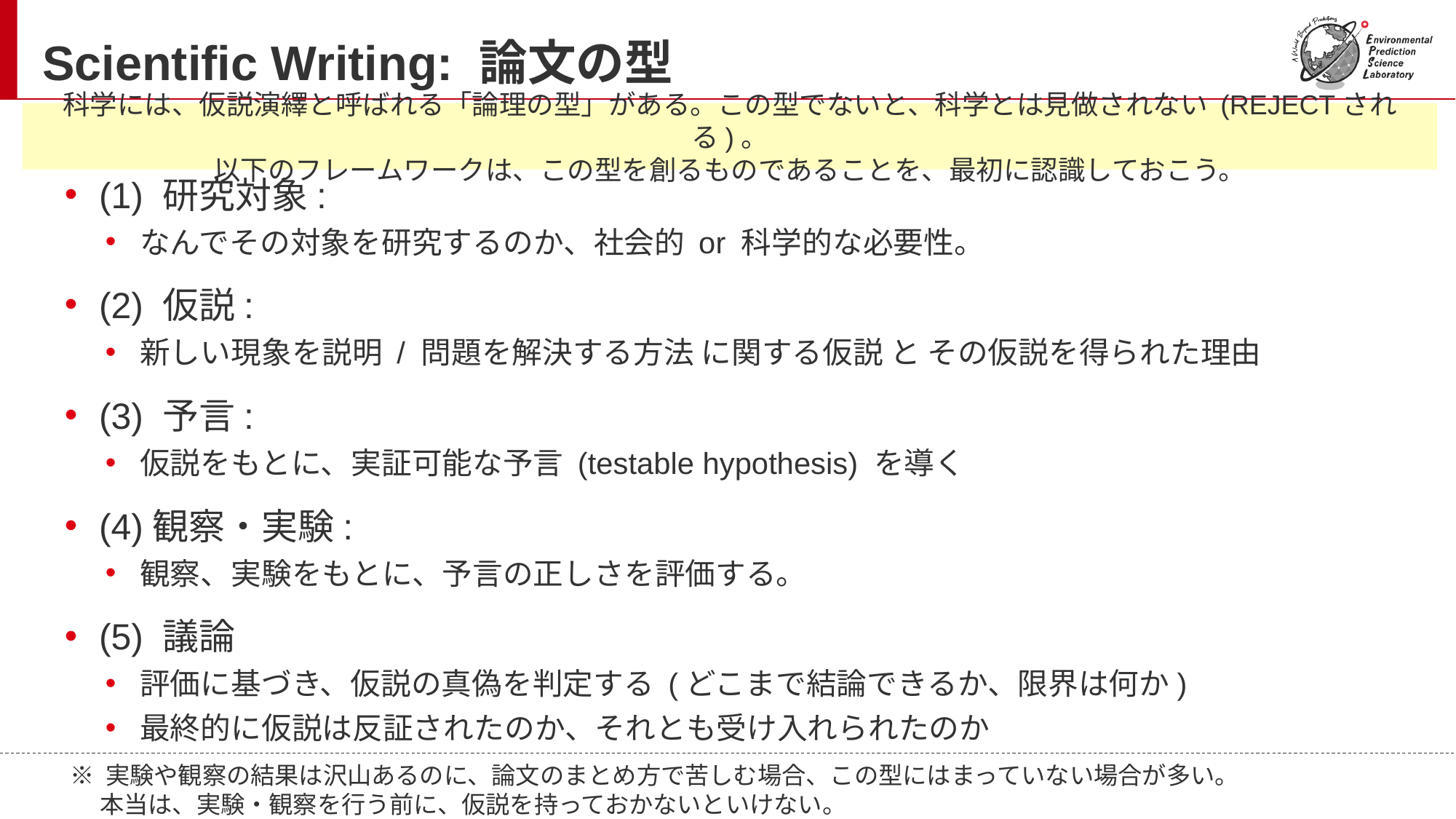

# Scientific Writing: 論文の型
科学には、仮説演繹と呼ばれる「論理の型」がある。この型でないと、科学とは見做されない (REJECTされる)。
以下のフレームワークは、この型を創るものであることを、最初に認識しておこう。
(1) 研究対象:
なんでその対象を研究するのか、社会的 or 科学的な必要性。
(2) 仮説:
新しい現象を説明 / 問題を解決する方法 に関する仮説 と その仮説を得られた理由
(3) 予言:
仮説をもとに、実証可能な予言 (testable hypothesis) を導く
(4)観察・実験:
観察、実験をもとに、予言の正しさを評価する。
(5) 議論
評価に基づき、仮説の真偽を判定する (どこまで結論できるか、限界は何か)
最終的に仮説は反証されたのか、それとも受け入れられたのか
※ 実験や観察の結果は沢山あるのに、論文のまとめ方で苦しむ場合、この型にはまっていない場合が多い。
　 本当は、実験・観察を行う前に、仮説を持っておかないといけない。